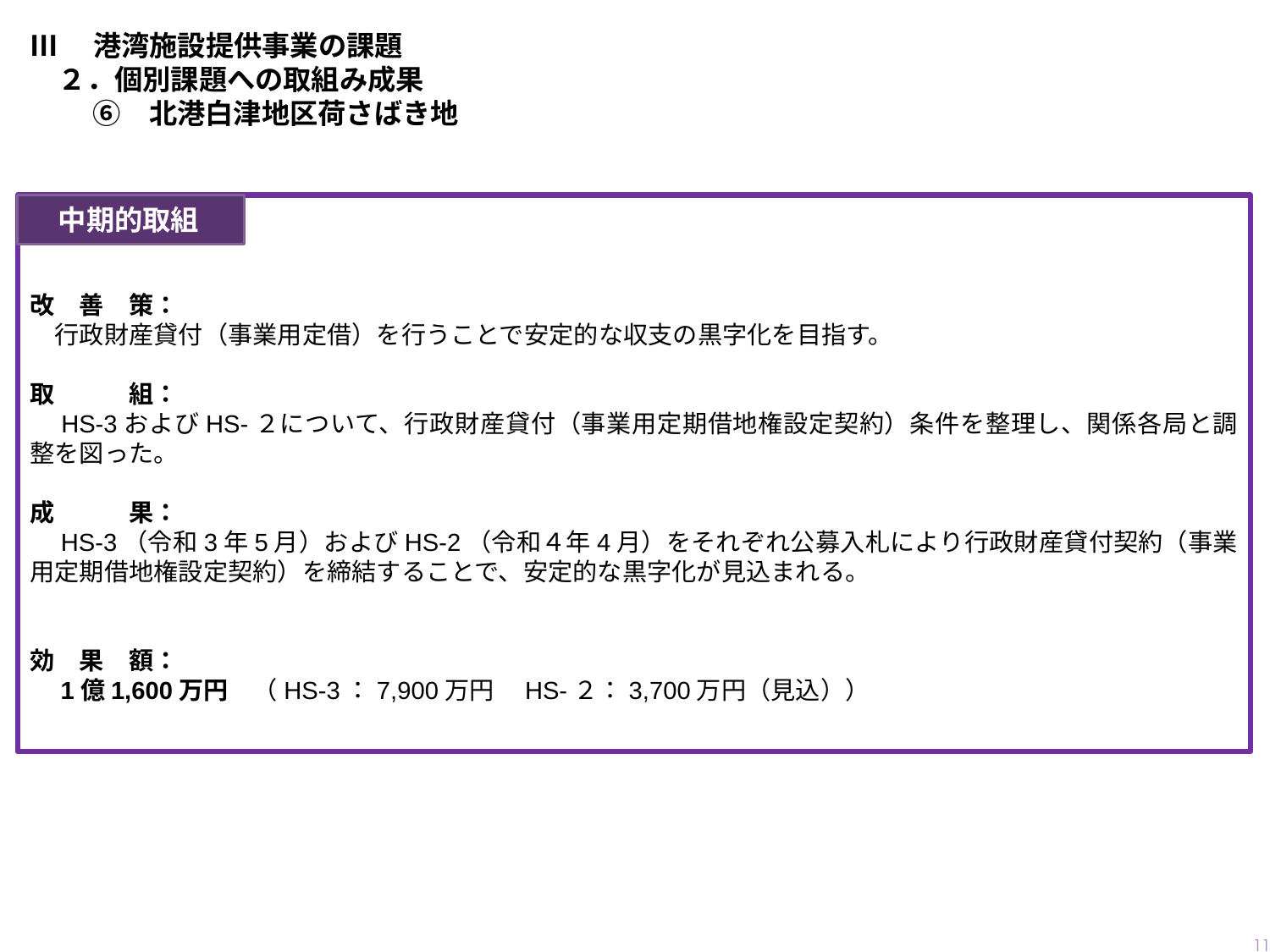

Ⅲ　港湾施設提供事業の課題
　２．個別課題への取組み成果
　　 ⑥　北港白津地区荷さばき地

改　善　策：
　行政財産貸付（事業用定借）を行うことで安定的な収支の黒字化を目指す。

取　　　組：
　HS-3およびHS-２について、行政財産貸付（事業用定期借地権設定契約）条件を整理し、関係各局と調整を図った。

成　　　果：
　HS-3（令和3年5月）およびHS-2（令和４年4月）をそれぞれ公募入札により行政財産貸付契約（事業用定期借地権設定契約）を締結することで、安定的な黒字化が見込まれる。

効　果　額：
　1億1,600万円　（HS-3：7,900万円　HS-２：3,700万円（見込））
　中期的取組
11